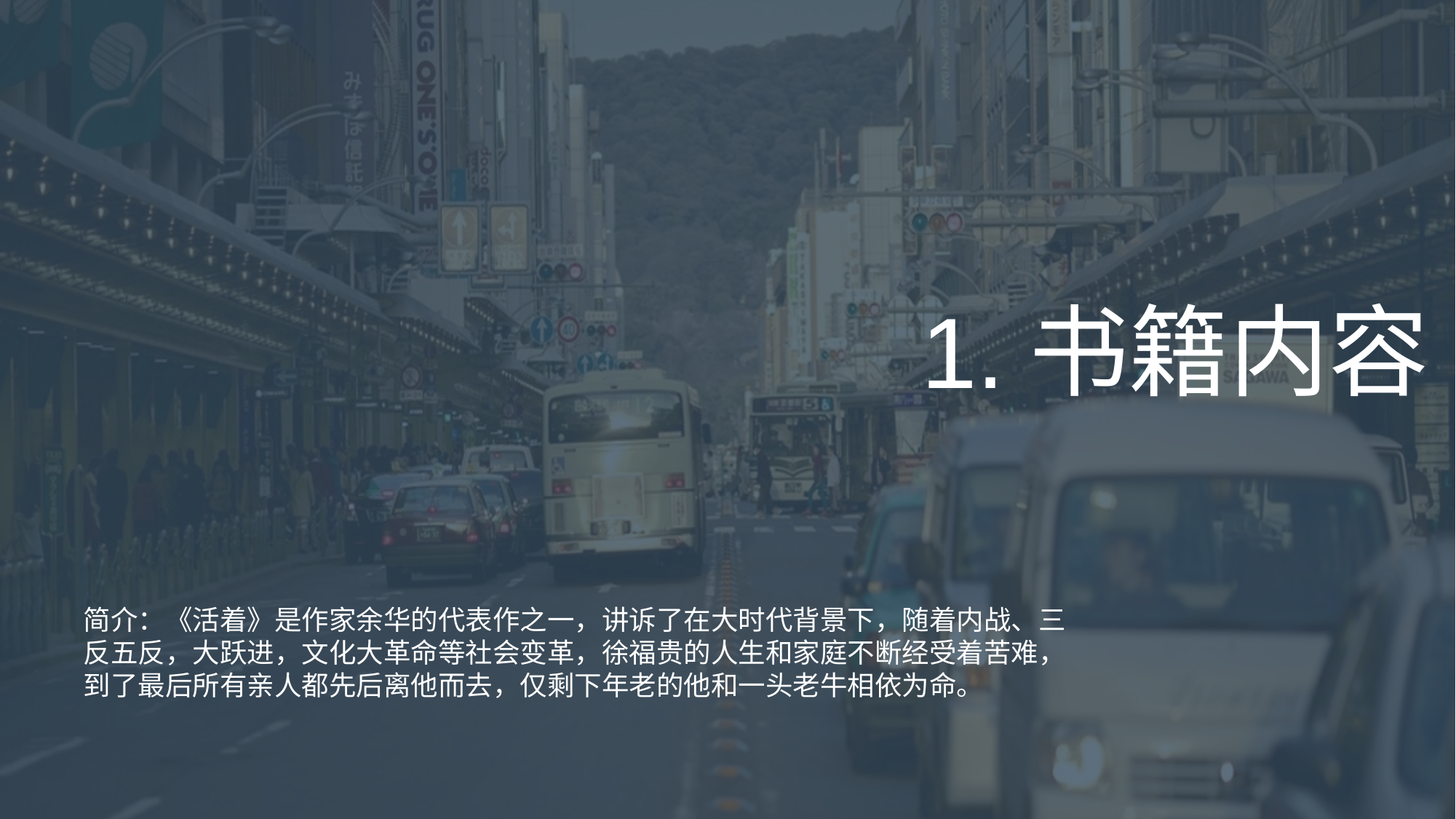

1.书籍内容
简介：《活着》是作家余华的代表作之一，讲诉了在大时代背景下，随着内战、三反五反，大跃进，文化大革命等社会变革，徐福贵的人生和家庭不断经受着苦难，到了最后所有亲人都先后离他而去，仅剩下年老的他和一头老牛相依为命。